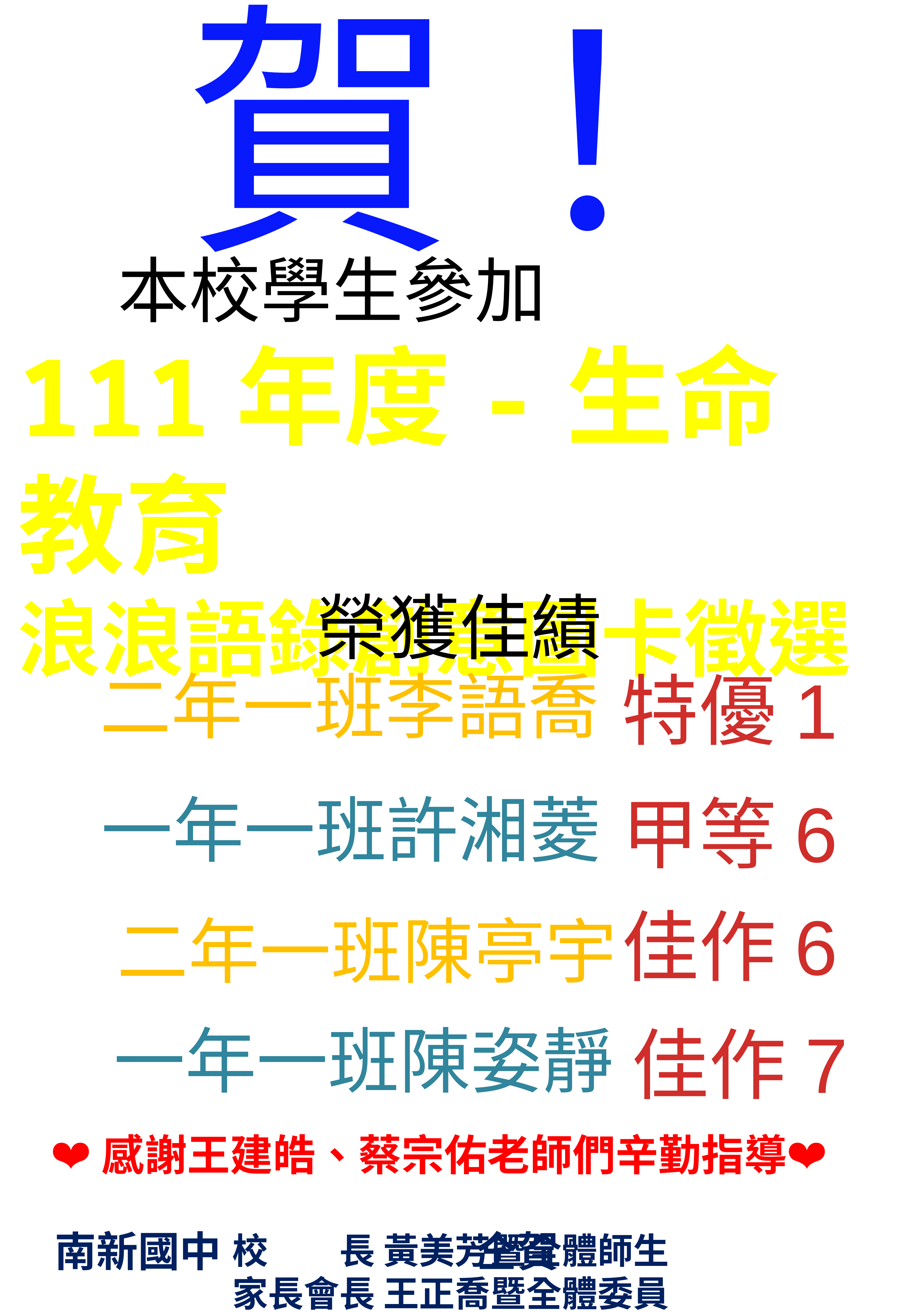

賀！
本校學生參加
111年度-生命教育
浪浪語錄創意圖卡徵選

榮獲佳績

二年一班李語喬
特優1
甲等6
一年一班許湘菱
二年一班陳亭宇
佳作6
一年一班陳姿靜
佳作7
 ❤感謝王建皓、蔡宗佑老師們辛勤指導❤

校　　長 黃美芳暨全體師生
家長會長 王正喬暨全體委員

南新國中                           仝賀